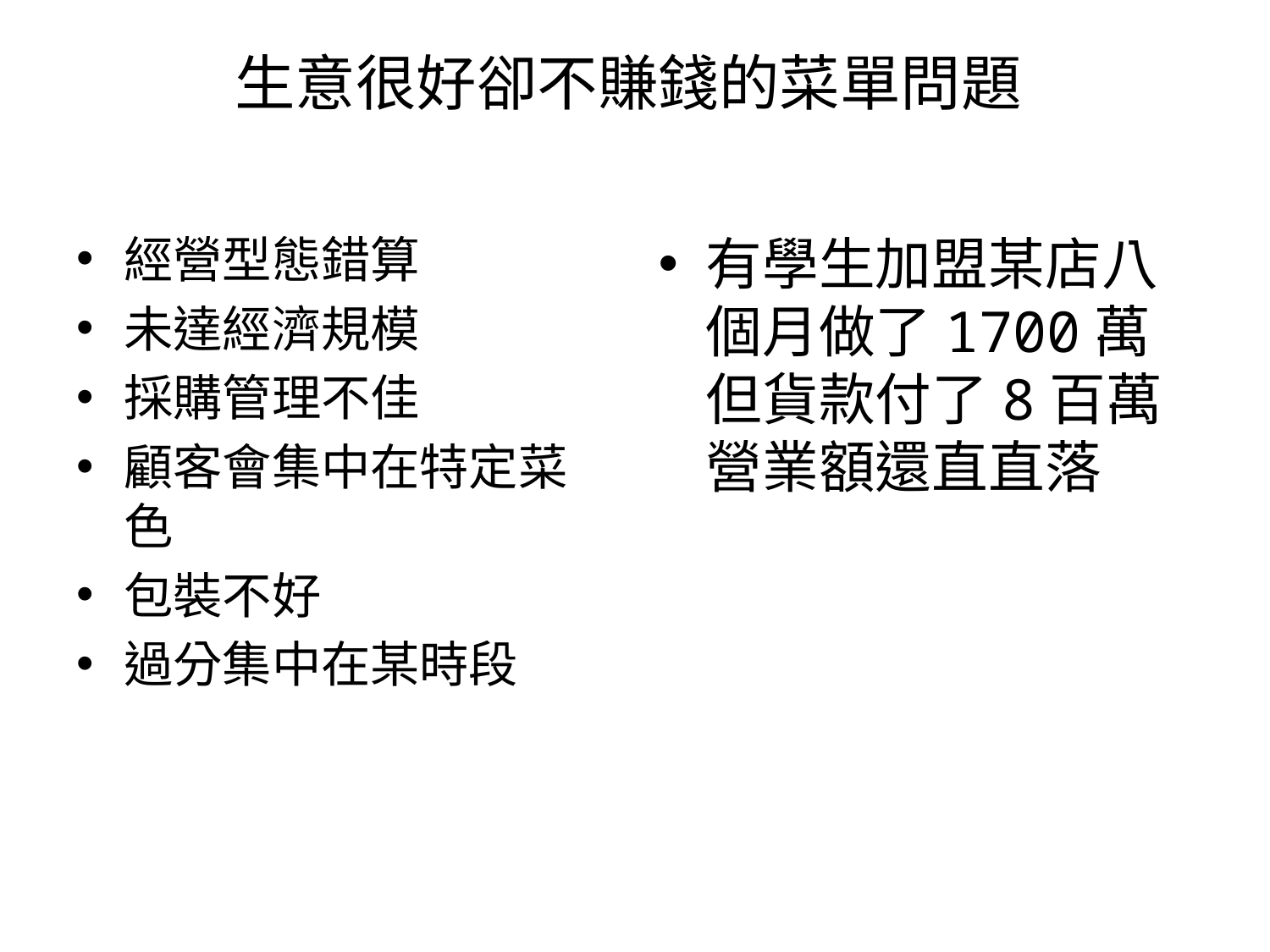

# 生意很好卻不賺錢的菜單問題
經營型態錯算
未達經濟規模
採購管理不佳
顧客會集中在特定菜色
包裝不好
過分集中在某時段
有學生加盟某店八個月做了1700萬但貨款付了8百萬 營業額還直直落